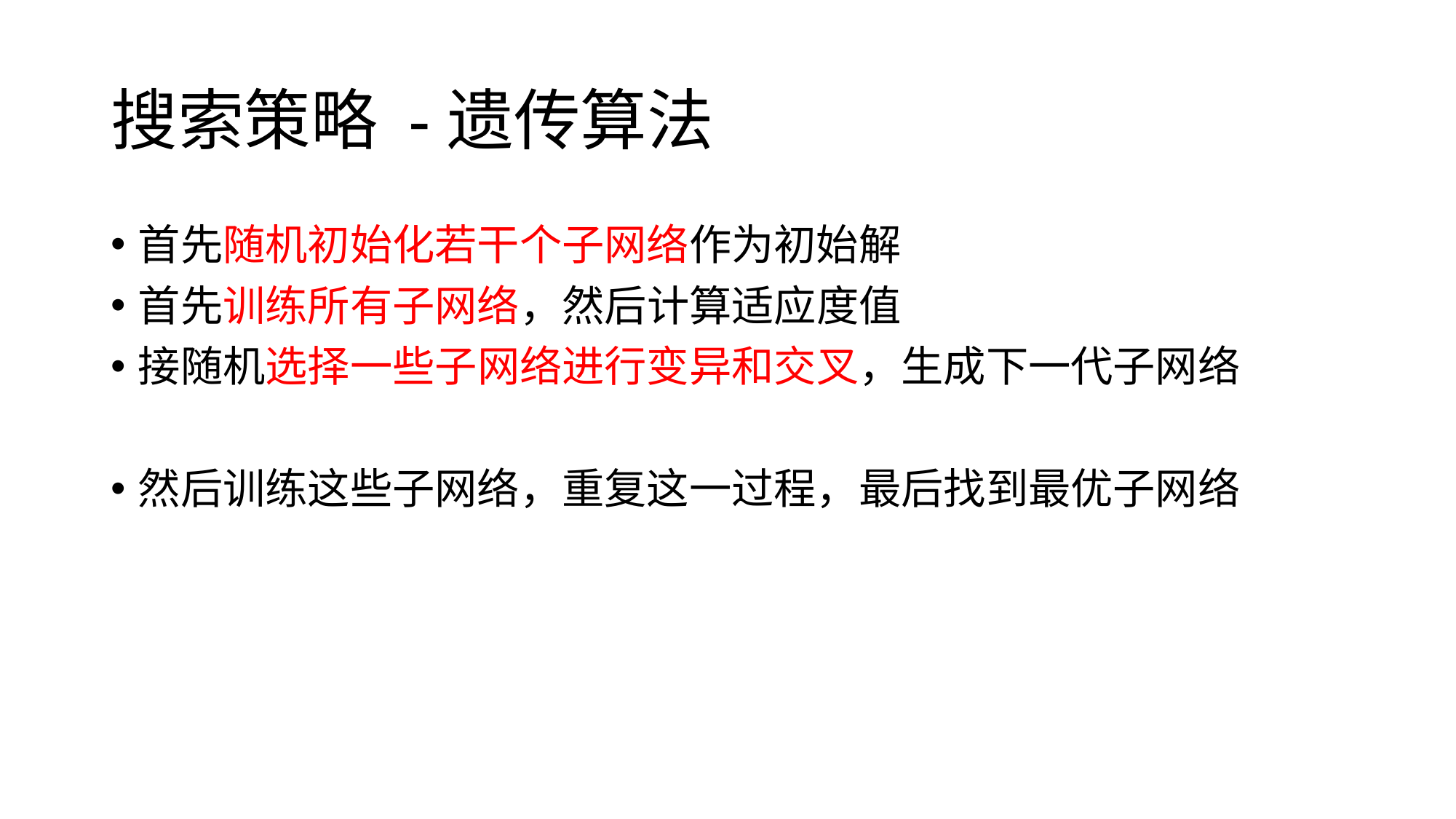

# 搜索策略 -遗传算法
首先随机初始化若干个子网络作为初始解
首先训练所有子网络，然后计算适应度值
接随机选择一些子网络进行变异和交叉，生成下一代子网络

然后训练这些子网络，重复这一过程，最后找到最优子网络